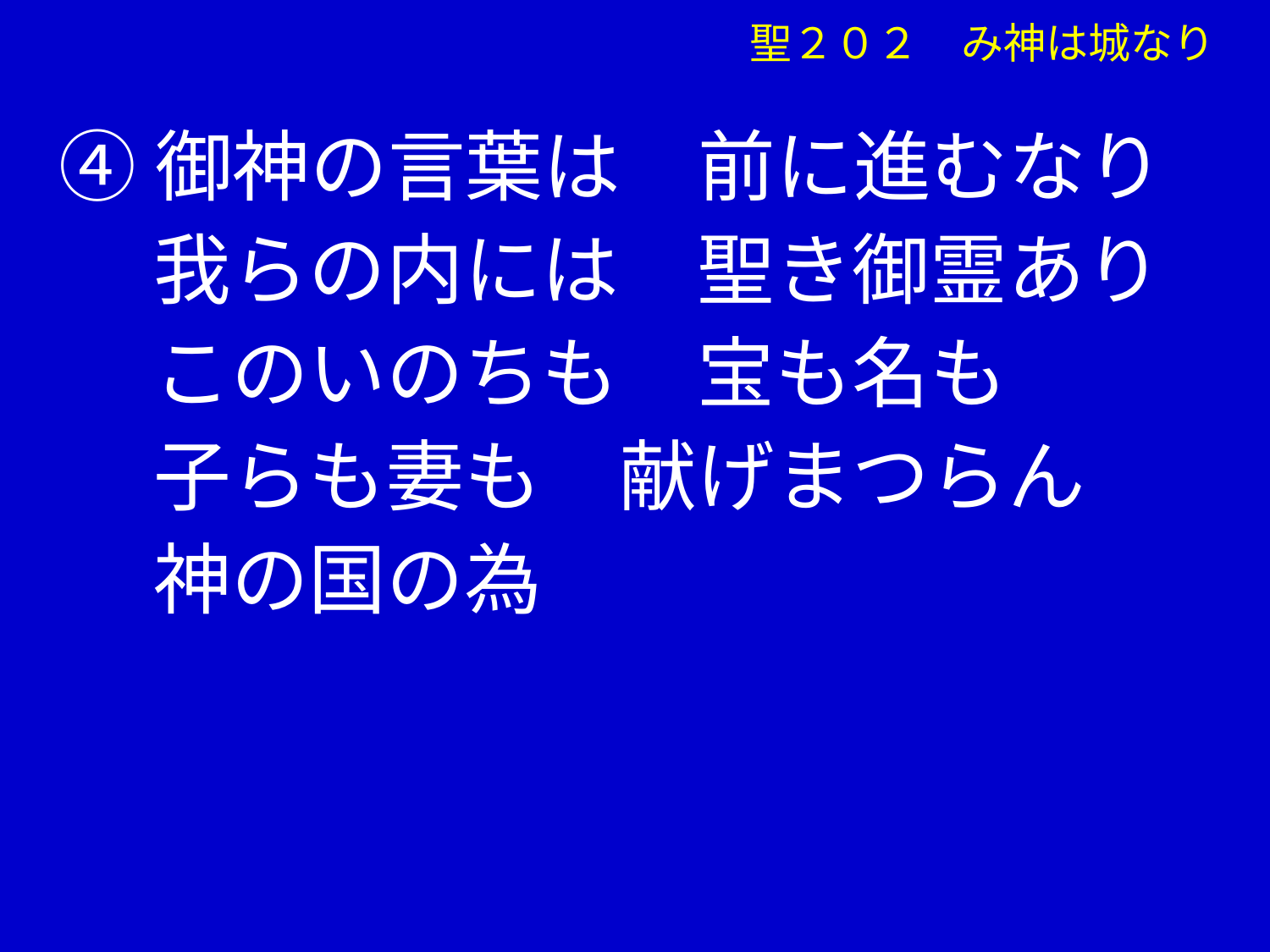

聖２０２　み神は城なり
④御神の言葉は　前に進むなり
　 我らの内には　聖き御霊あり
　 このいのちも　宝も名も
　 子らも妻も　献げまつらん
　 神の国の為